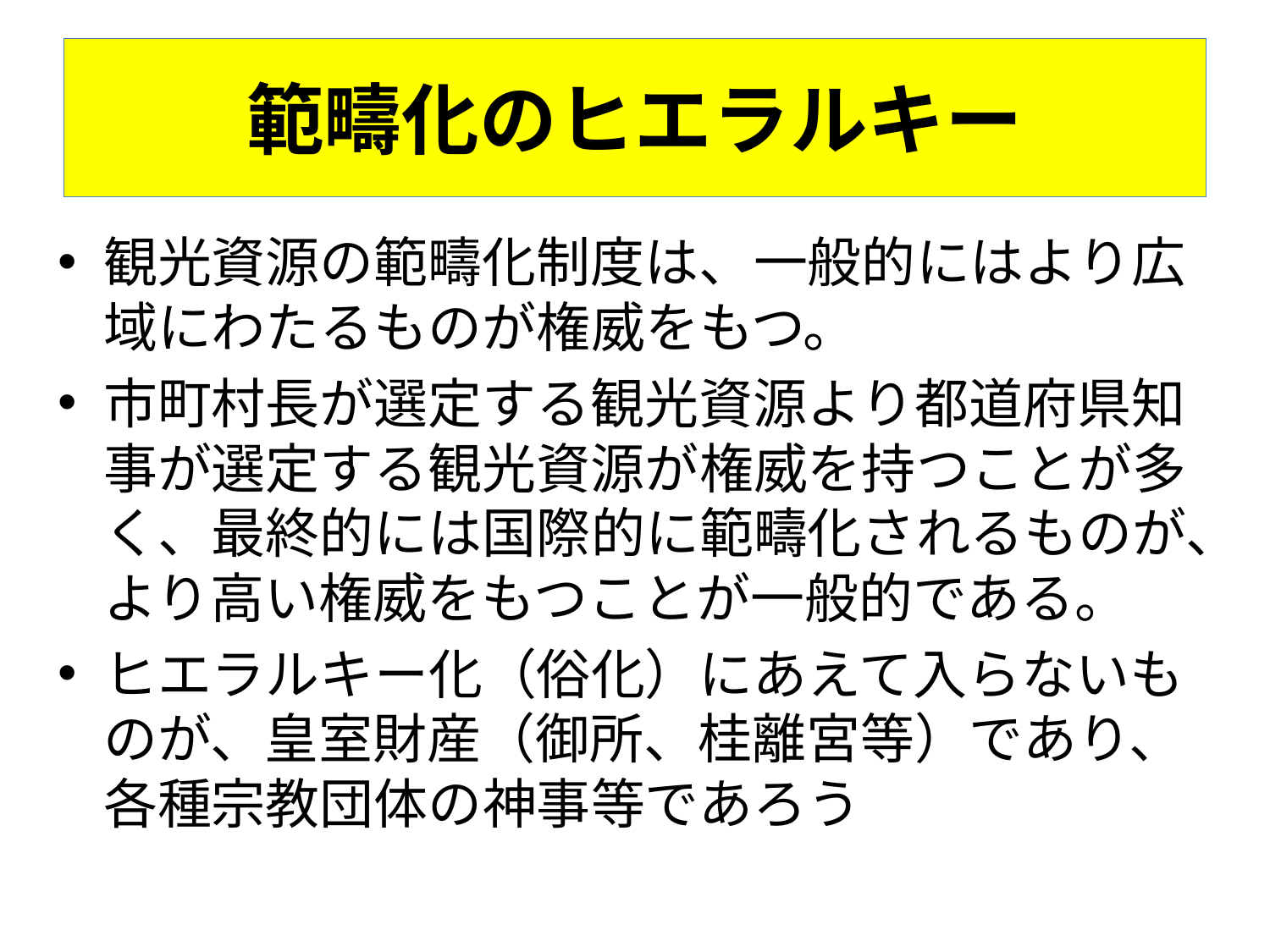

# 範疇化のヒエラルキー
観光資源の範疇化制度は、一般的にはより広域にわたるものが権威をもつ。
市町村長が選定する観光資源より都道府県知事が選定する観光資源が権威を持つことが多く、最終的には国際的に範疇化されるものが、より高い権威をもつことが一般的である。
ヒエラルキー化（俗化）にあえて入らないものが、皇室財産（御所、桂離宮等）であり、各種宗教団体の神事等であろう